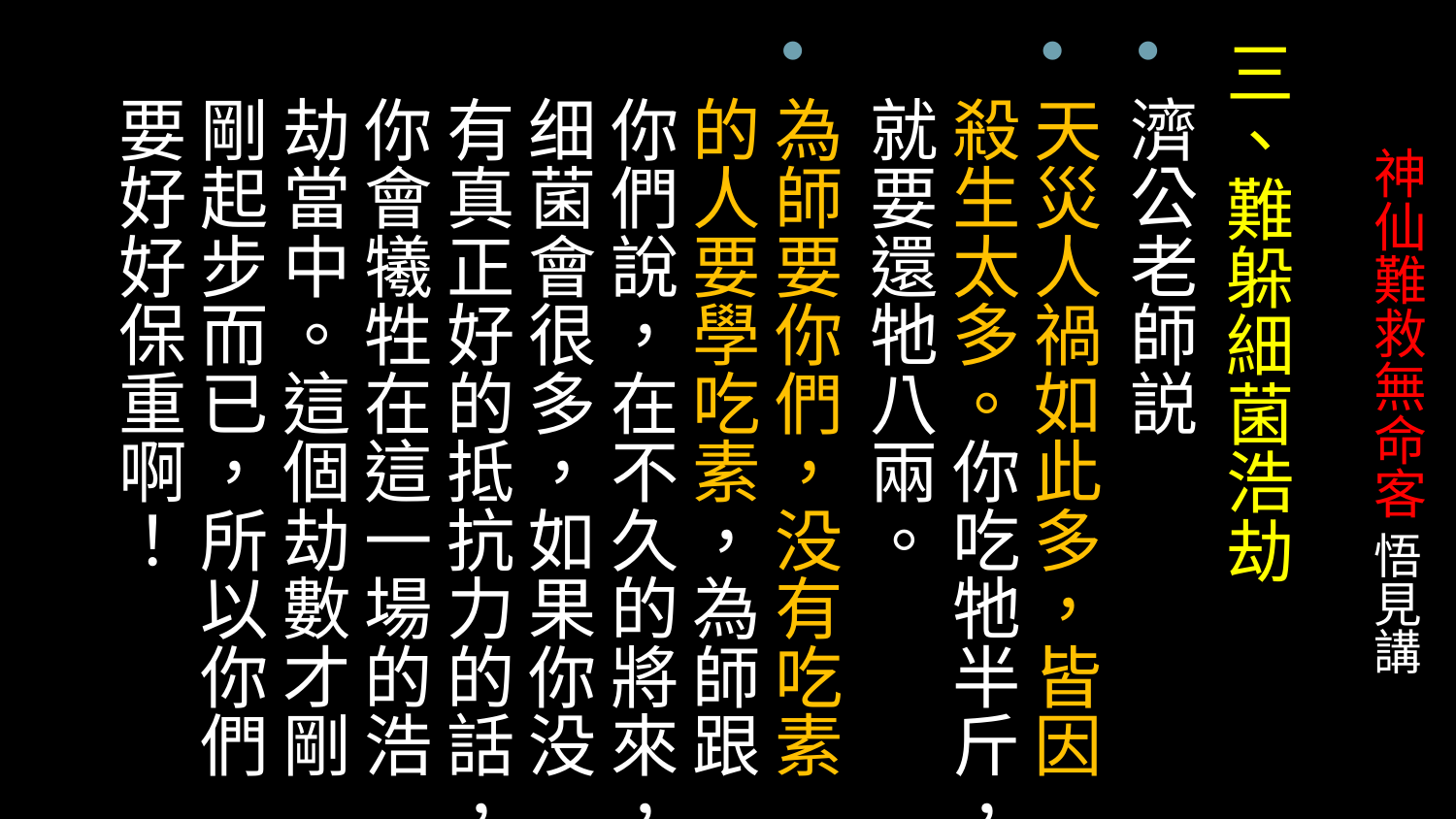

三、難躲細菌浩劫
濟公老師説
天災人禍如此多，皆因殺生太多。你吃牠半斤，就要還牠八兩。
為師要你們，没有吃素的人要學吃素，為師跟你們說，在不久的將來，细菌會很多，如果你没有真正好的抵抗力的話，你會犧牲在這一場的浩劫當中。這個劫數才剛剛起步而已，所以你們要好好保重啊！

# 神仙難救無命客 悟見講